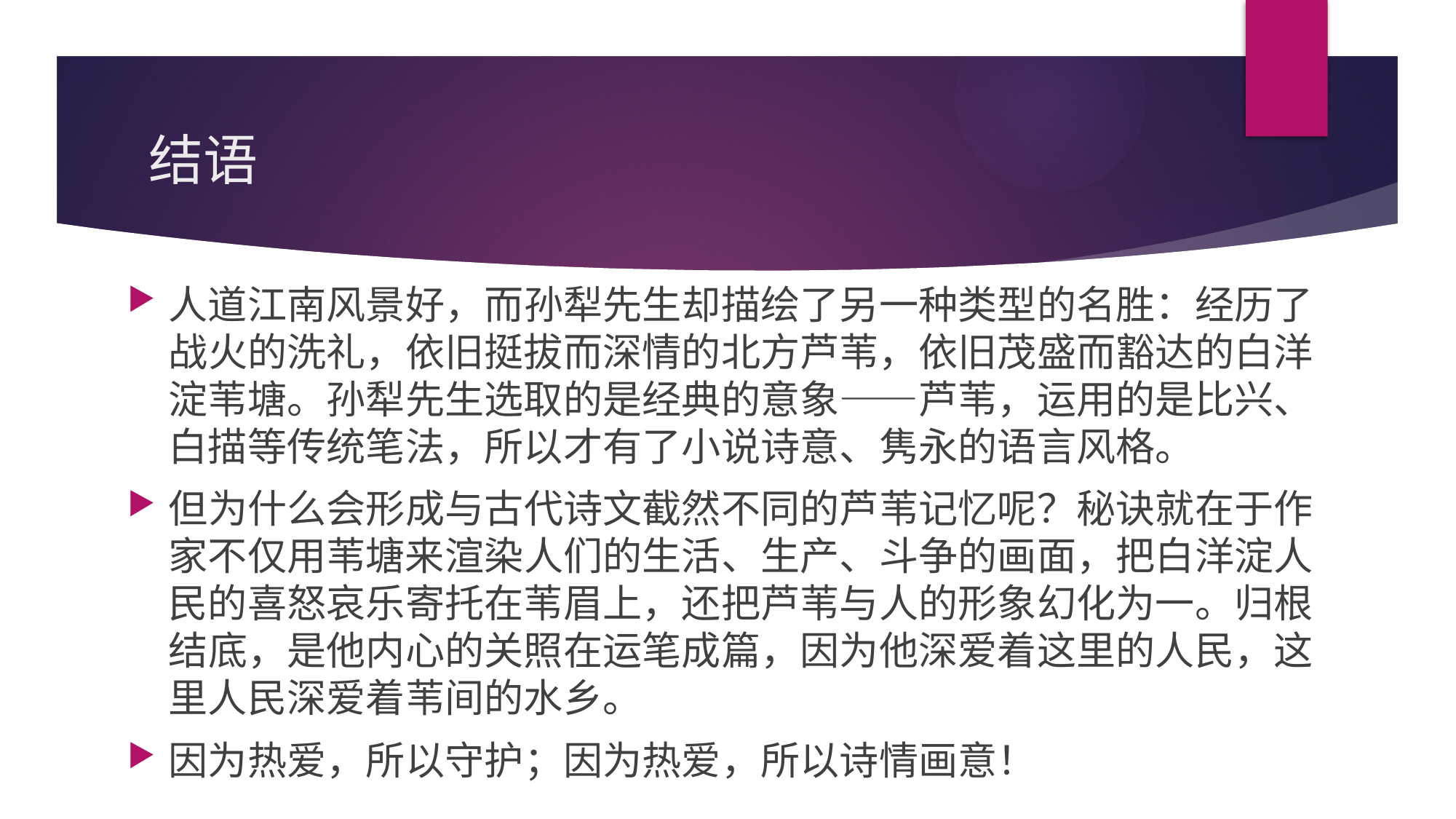

# 结语
人道江南风景好，而孙犁先生却描绘了另一种类型的名胜：经历了战火的洗礼，依旧挺拔而深情的北方芦苇，依旧茂盛而豁达的白洋淀苇塘。孙犁先生选取的是经典的意象——芦苇，运用的是比兴、白描等传统笔法，所以才有了小说诗意、隽永的语言风格。
但为什么会形成与古代诗文截然不同的芦苇记忆呢？秘诀就在于作家不仅用苇塘来渲染人们的生活、生产、斗争的画面，把白洋淀人民的喜怒哀乐寄托在苇眉上，还把芦苇与人的形象幻化为一。归根结底，是他内心的关照在运笔成篇，因为他深爱着这里的人民，这里人民深爱着苇间的水乡。
因为热爱，所以守护；因为热爱，所以诗情画意！